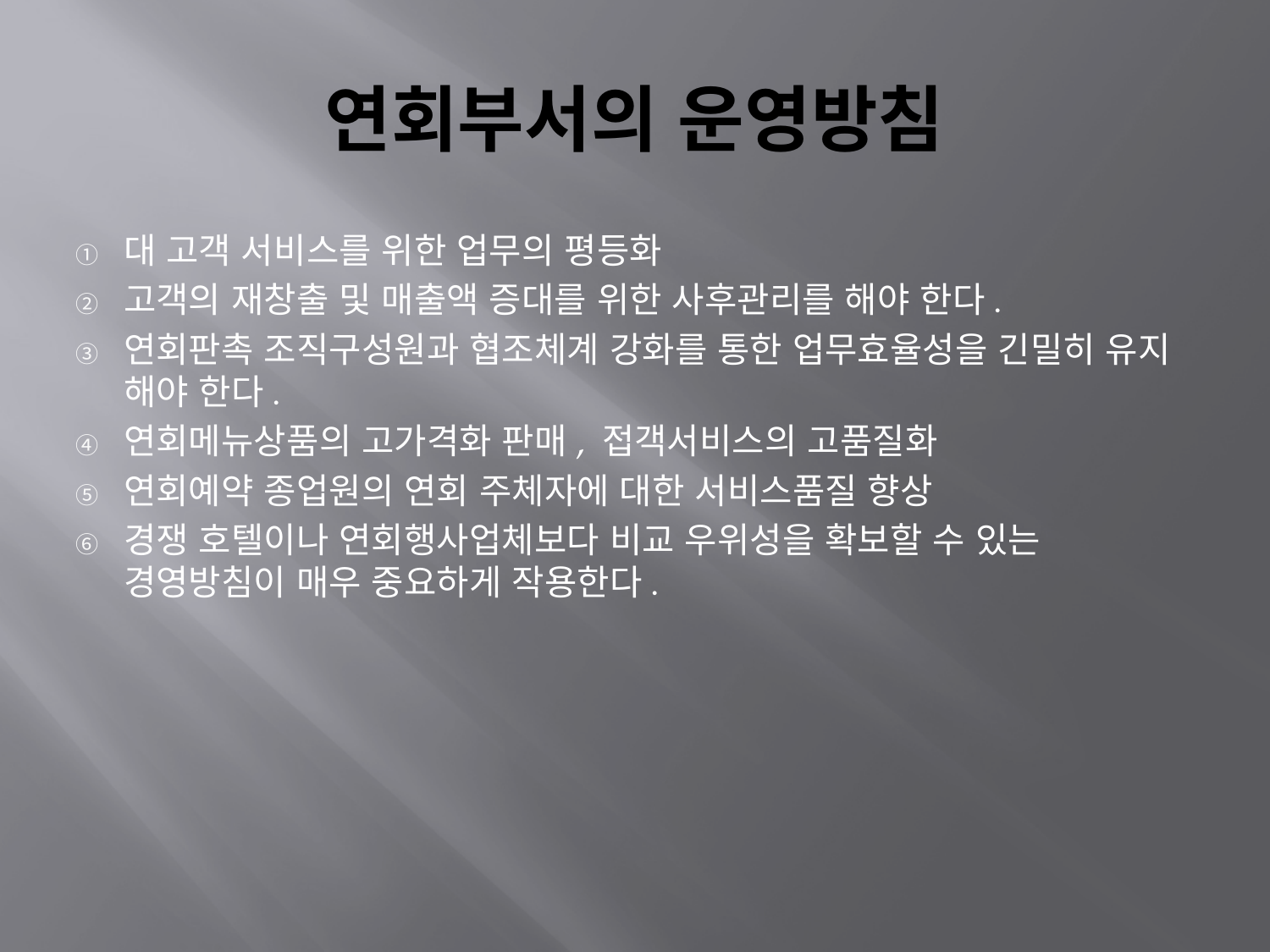

# 연회부서의 운영방침
대 고객 서비스를 위한 업무의 평등화
고객의 재창출 및 매출액 증대를 위한 사후관리를 해야 한다.
연회판촉 조직구성원과 협조체계 강화를 통한 업무효율성을 긴밀히 유지 해야 한다.
연회메뉴상품의 고가격화 판매, 접객서비스의 고품질화
연회예약 종업원의 연회 주체자에 대한 서비스품질 향상
경쟁 호텔이나 연회행사업체보다 비교 우위성을 확보할 수 있는 경영방침이 매우 중요하게 작용한다.